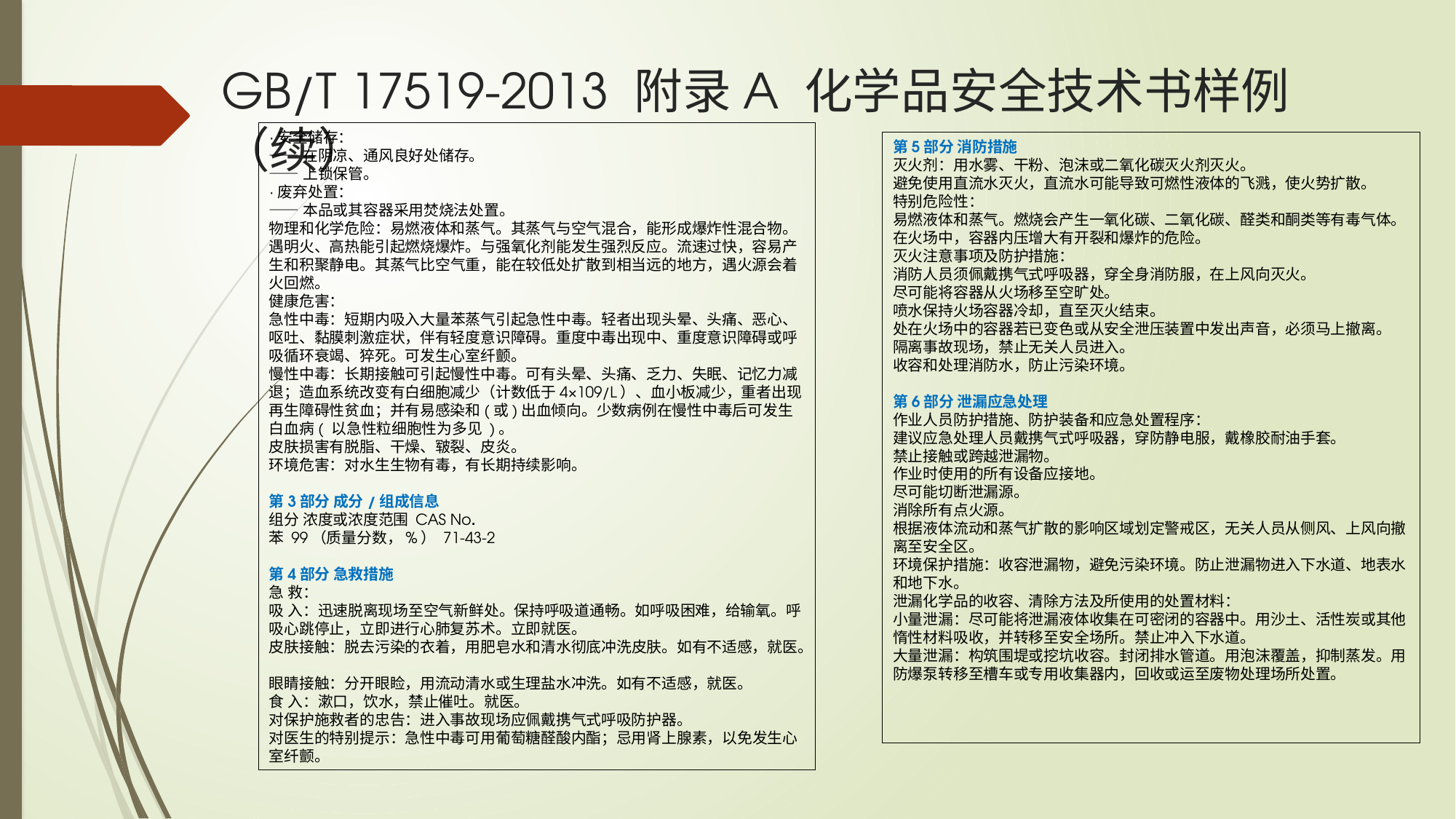

# GB/T 17519-2013 附录A 化学品安全技术书样例 （续）
·安全储存：
——在阴凉、通风良好处储存。
——上锁保管。
·废弃处置：
——本品或其容器采用焚烧法处置。
物理和化学危险：易燃液体和蒸气。其蒸气与空气混合，能形成爆炸性混合物。遇明火、高热能引起燃烧爆炸。与强氧化剂能发生强烈反应。流速过快，容易产生和积聚静电。其蒸气比空气重，能在较低处扩散到相当远的地方，遇火源会着火回燃。
健康危害：
急性中毒：短期内吸入大量苯蒸气引起急性中毒。轻者出现头晕、头痛、恶心、呕吐、黏膜刺激症状，伴有轻度意识障碍。重度中毒出现中、重度意识障碍或呼吸循环衰竭、猝死。可发生心室纤颤。
慢性中毒：长期接触可引起慢性中毒。可有头晕、头痛、乏力、失眠、记忆力减退；造血系统改变有白细胞减少（计数低于4×109/L）、血小板减少，重者出现再生障碍性贫血；并有易感染和(或)出血倾向。少数病例在慢性中毒后可发生白血病( 以急性粒细胞性为多见 )。
皮肤损害有脱脂、干燥、皲裂、皮炎。
环境危害：对水生生物有毒，有长期持续影响。

第3部分 成分/组成信息
组分 浓度或浓度范围 CAS No.
苯 99（质量分数，%） 71-43-2

第4部分 急救措施
急 救：
吸 入：迅速脱离现场至空气新鲜处。保持呼吸道通畅。如呼吸困难，给输氧。呼吸心跳停止，立即进行心肺复苏术。立即就医。
皮肤接触：脱去污染的衣着，用肥皂水和清水彻底冲洗皮肤。如有不适感，就医。
眼睛接触：分开眼睑，用流动清水或生理盐水冲洗。如有不适感，就医。
食 入：漱口，饮水，禁止催吐。就医。
对保护施救者的忠告：进入事故现场应佩戴携气式呼吸防护器。
对医生的特别提示：急性中毒可用葡萄糖醛酸内酯；忌用肾上腺素，以免发生心室纤颤。
第5部分 消防措施
灭火剂：用水雾、干粉、泡沫或二氧化碳灭火剂灭火。
避免使用直流水灭火，直流水可能导致可燃性液体的飞溅，使火势扩散。
特别危险性：
易燃液体和蒸气。燃烧会产生一氧化碳、二氧化碳、醛类和酮类等有毒气体。
在火场中，容器内压增大有开裂和爆炸的危险。
灭火注意事项及防护措施：
消防人员须佩戴携气式呼吸器，穿全身消防服，在上风向灭火。
尽可能将容器从火场移至空旷处。
喷水保持火场容器冷却，直至灭火结束。
处在火场中的容器若已变色或从安全泄压装置中发出声音，必须马上撤离。
隔离事故现场，禁止无关人员进入。
收容和处理消防水，防止污染环境。

第6部分 泄漏应急处理
作业人员防护措施、防护装备和应急处置程序：
建议应急处理人员戴携气式呼吸器，穿防静电服，戴橡胶耐油手套。
禁止接触或跨越泄漏物。
作业时使用的所有设备应接地。
尽可能切断泄漏源。
消除所有点火源。
根据液体流动和蒸气扩散的影响区域划定警戒区，无关人员从侧风、上风向撤离至安全区。
环境保护措施：收容泄漏物，避免污染环境。防止泄漏物进入下水道、地表水和地下水。
泄漏化学品的收容、清除方法及所使用的处置材料：
小量泄漏：尽可能将泄漏液体收集在可密闭的容器中。用沙土、活性炭或其他惰性材料吸收，并转移至安全场所。禁止冲入下水道。
大量泄漏：构筑围堤或挖坑收容。封闭排水管道。用泡沫覆盖，抑制蒸发。用防爆泵转移至槽车或专用收集器内，回收或运至废物处理场所处置。